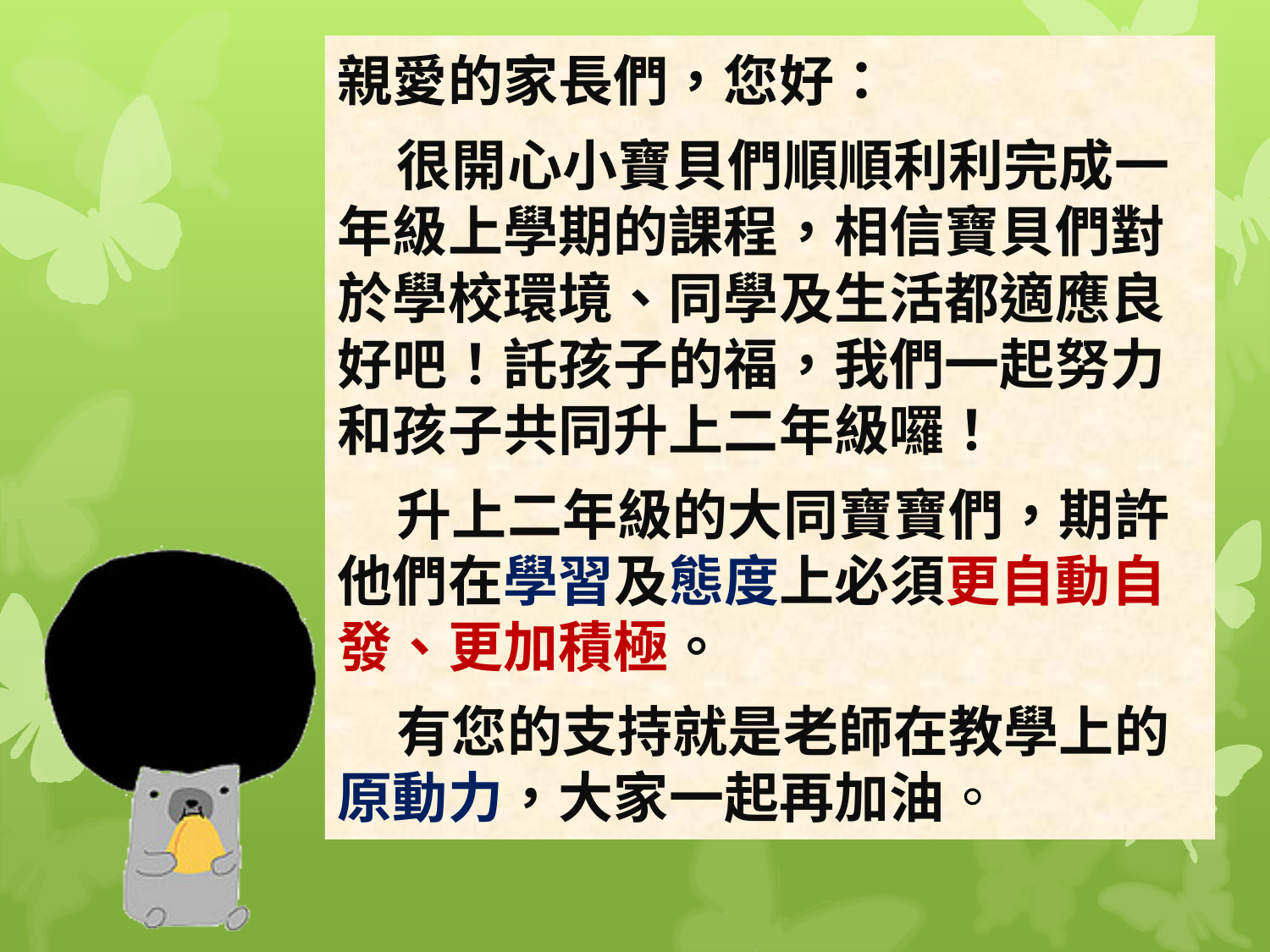

親愛的家長們，您好：
    很開心小寶貝們順順利利完成一年級上學期的課程，相信寶貝們對於學校環境、同學及生活都適應良好吧！託孩子的福，我們一起努力和孩子共同升上二年級囉！
    升上二年級的大同寶寶們，期許他們在學習及態度上必須更自動自發、更加積極。
    有您的支持就是老師在教學上的原動力，大家一起再加油。